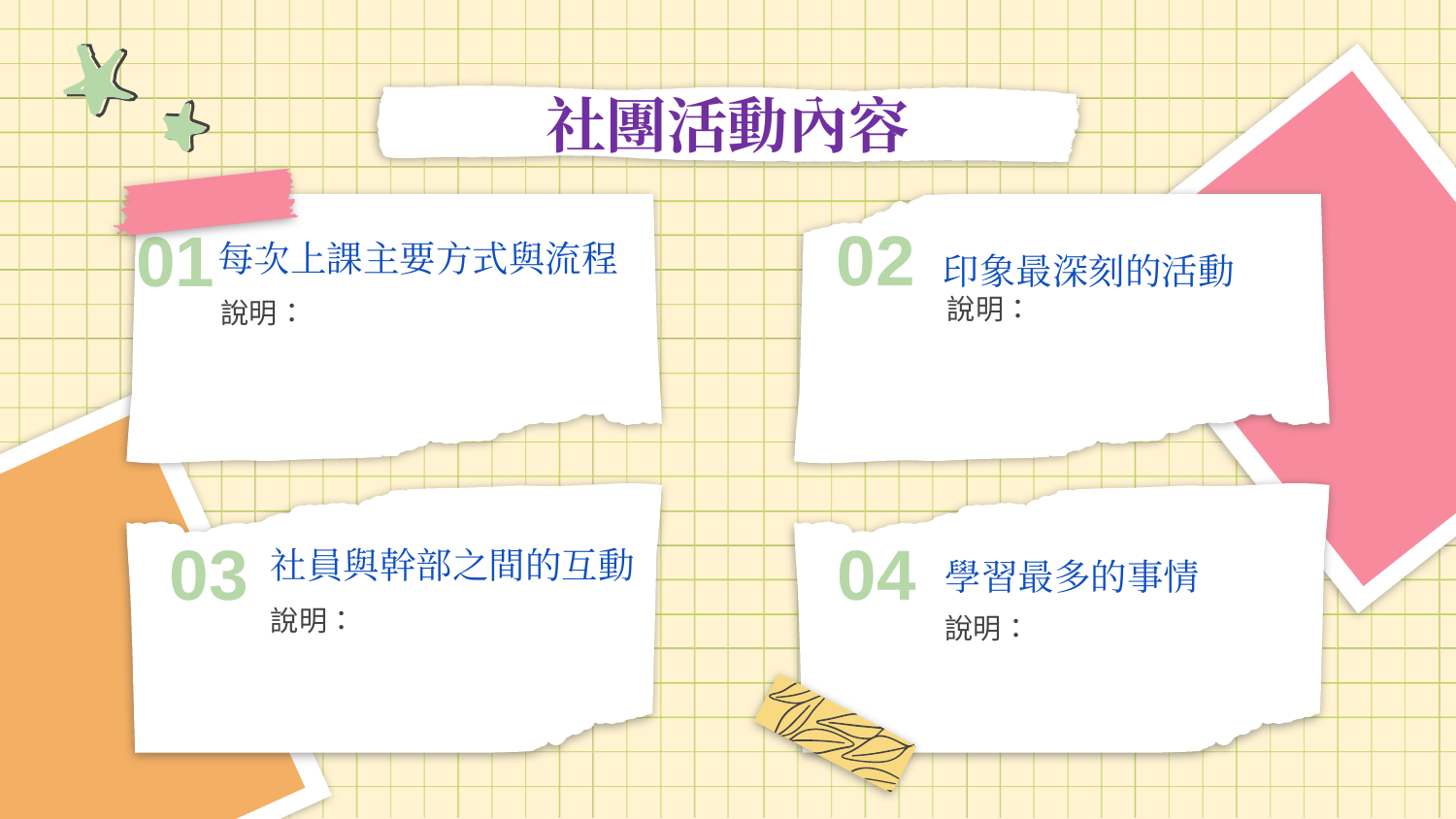

社團活動內容

02
01
# 每次上課主要方式與流程
印象最深刻的活動
說明：
說明：

03
04
學習最多的事情
社員與幹部之間的互動
說明：
說明：